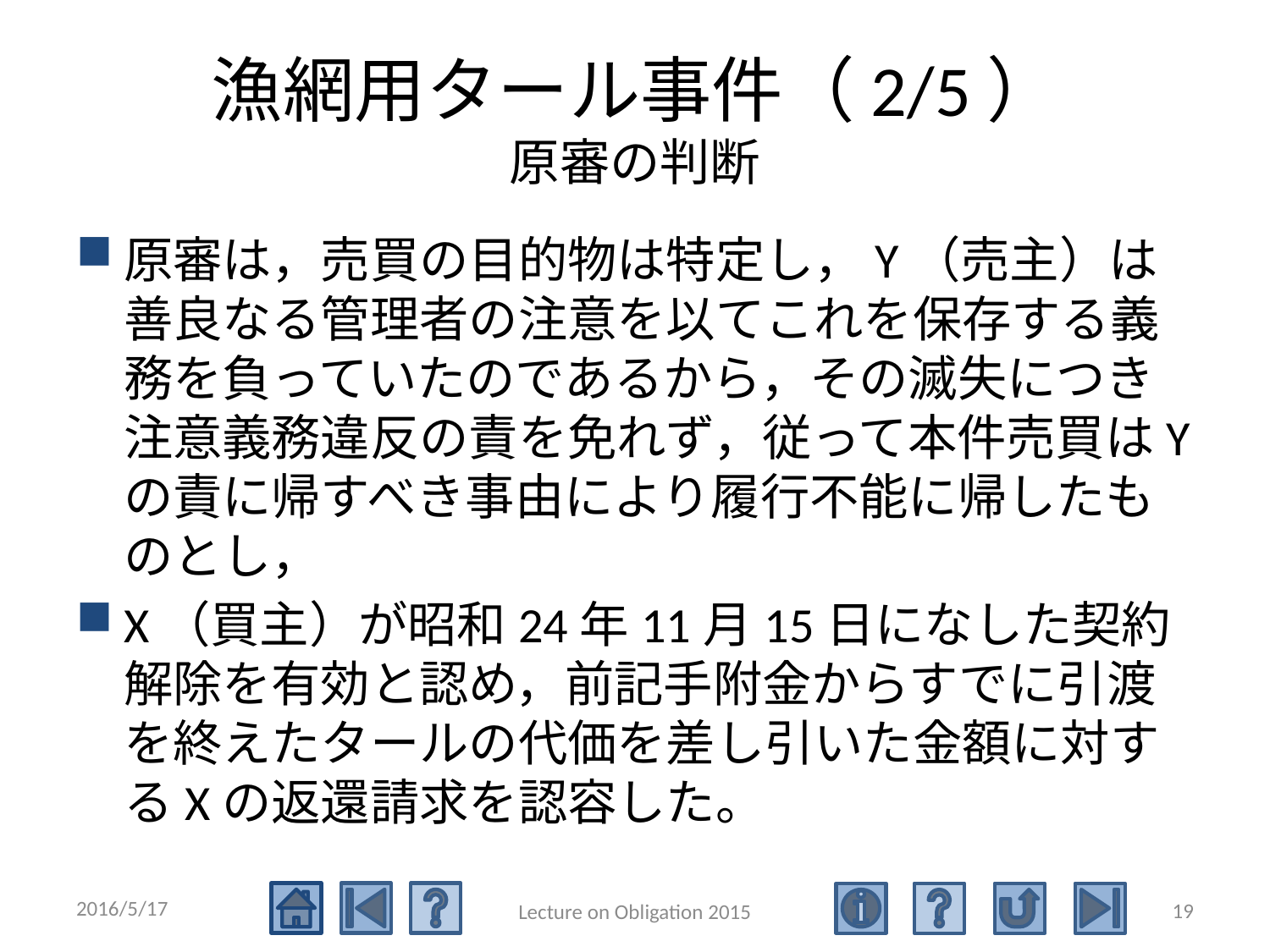

# 漁網用タール事件（2/5） 原審の判断
原審は，売買の目的物は特定し，Y（売主）は善良なる管理者の注意を以てこれを保存する義務を負っていたのであるから，その滅失につき注意義務違反の責を免れず，従って本件売買はYの責に帰すべき事由により履行不能に帰したものとし，
X（買主）が昭和24年11月15日になした契約解除を有効と認め，前記手附金からすでに引渡を終えたタールの代価を差し引いた金額に対するXの返還請求を認容した。
2016/5/17
19
Lecture on Obligation 2015